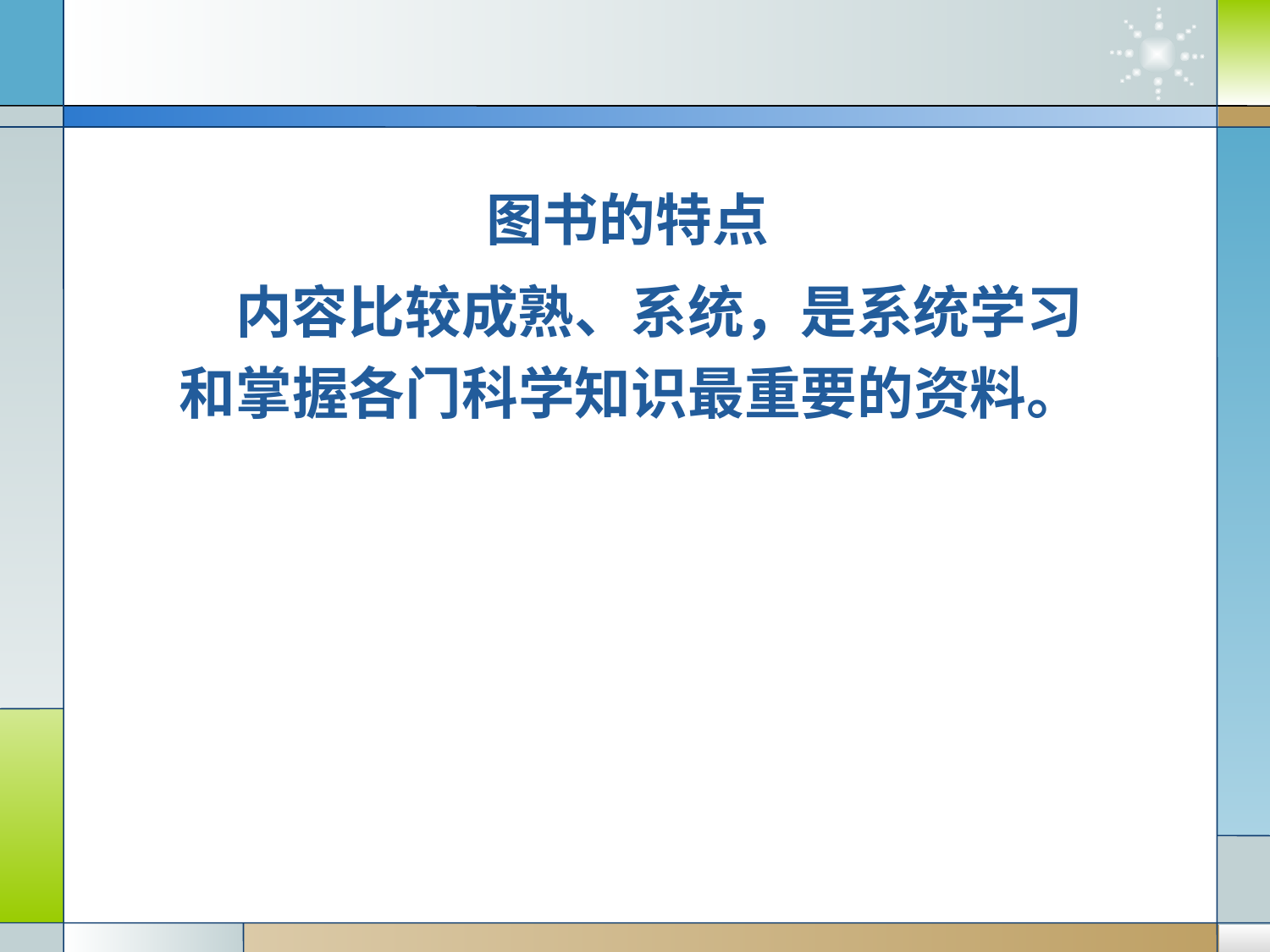

图书的特点
       内容比较成熟、系统，是系统学习和掌握各门科学知识最重要的资料。